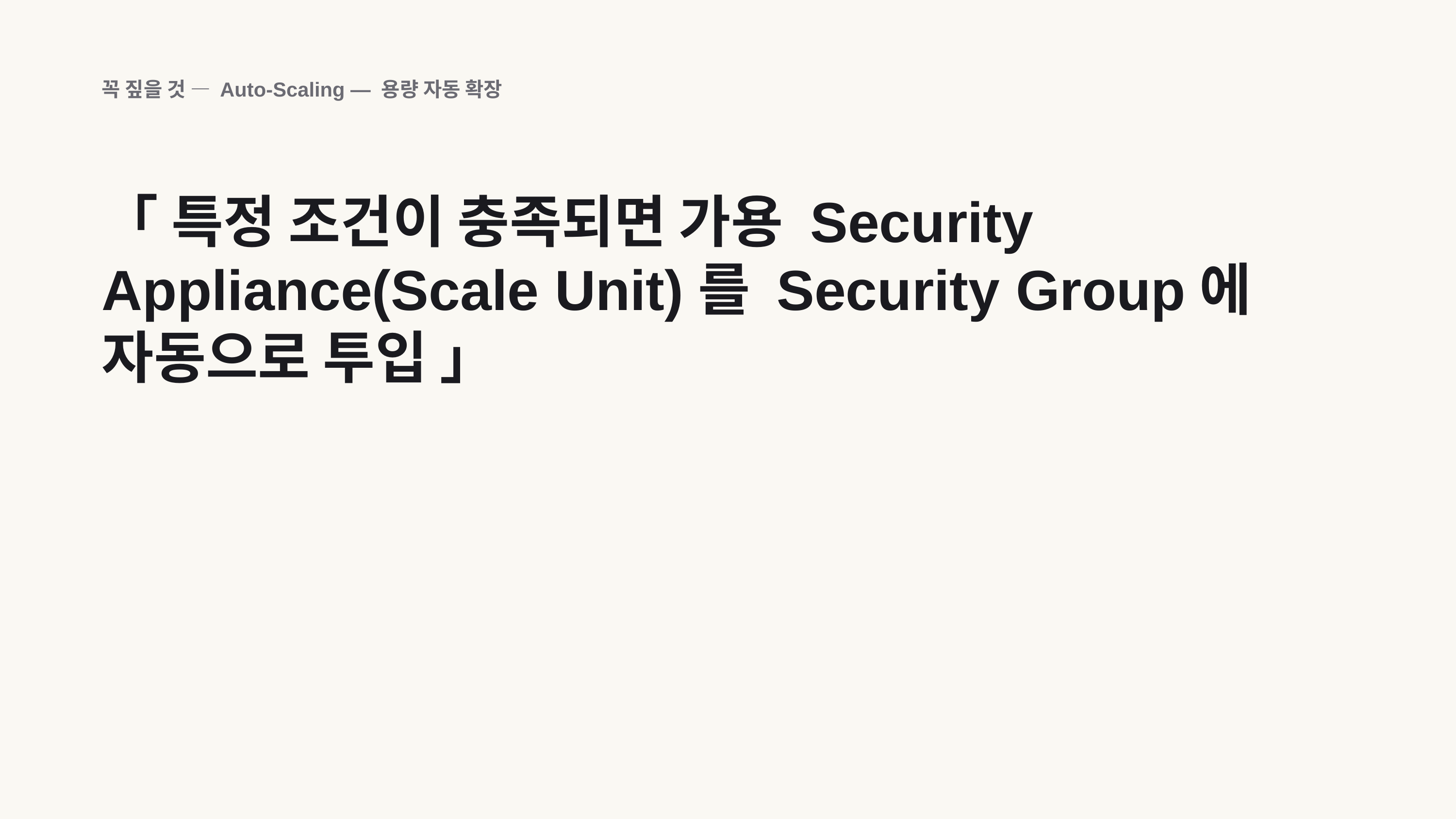

꼭 짚을 것 — Auto-Scaling — 용량 자동 확장
「 특정 조건이 충족되면 가용 Security Appliance(Scale Unit)를 Security Group에 자동으로 투입 」